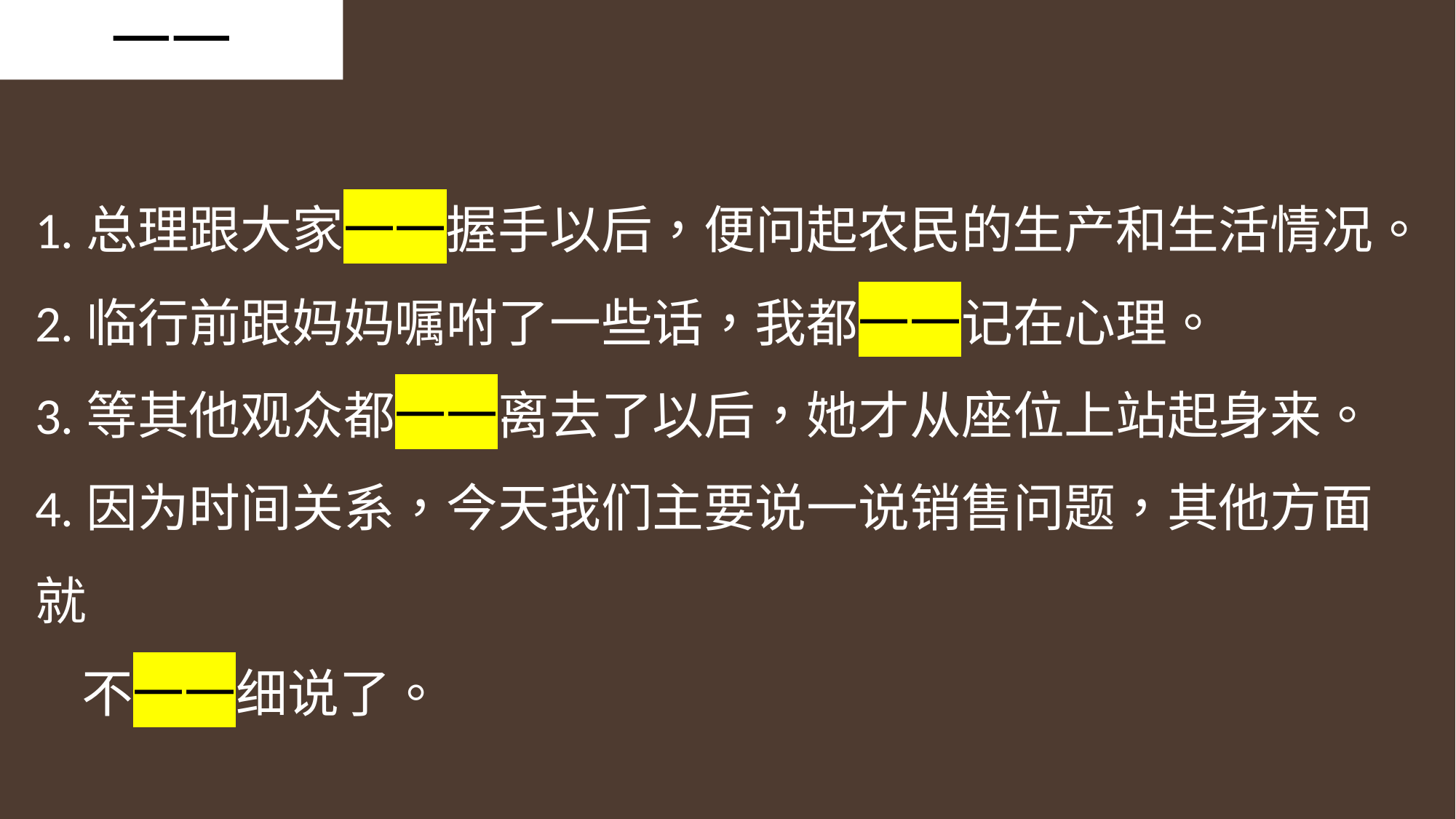

一一
1.总理跟大家一一握手以后，便问起农民的生产和生活情况。
2.临行前跟妈妈嘱咐了一些话，我都一一记在心理。
3.等其他观众都一一离去了以后，她才从座位上站起身来。
4.因为时间关系，今天我们主要说一说销售问题，其他方面就
   不一一细说了。